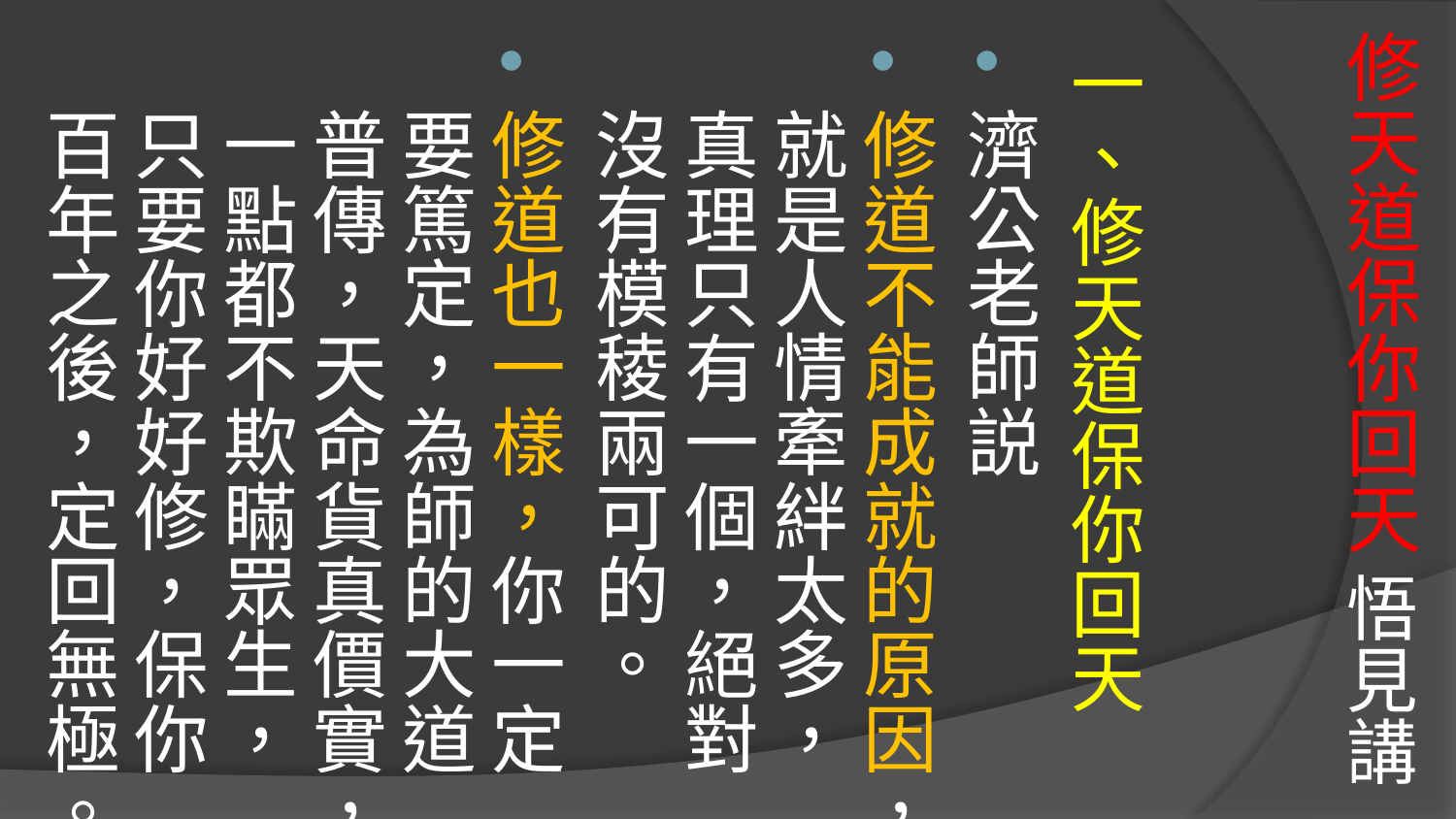

# 修天道保你回天 悟見講
一、修天道保你回天
濟公老師説
修道不能成就的原因，就是人情牽絆太多，真理只有一個，絕對沒有模稜兩可的。
修道也一樣，你一定要篤定，為師的大道普傳，天命貨真價實，一點都不欺瞞眾生，只要你好好修，保你百年之後，定回無極。